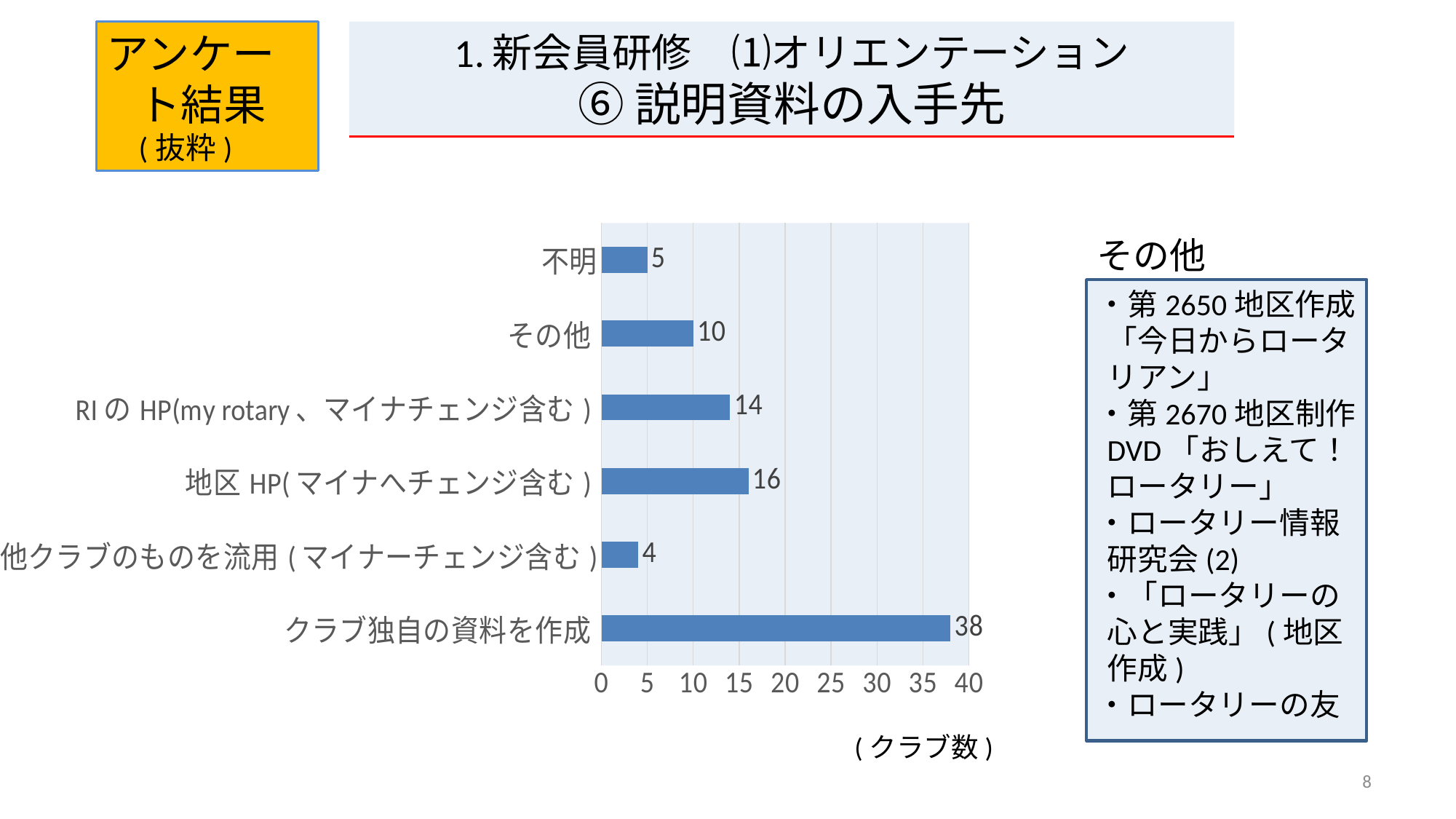

アンケート結果(抜粋)
# 1.新会員研修　⑴オリエンテーション ⑥ 説明資料の入手先

### Chart

| Category | 資料の入手先 |
|---|---|
| クラブ独自の資料を作成  | 38.0 |
| 他クラブのものを流用(マイナーチェンジ含む) | 4.0 |
| 地区HP(マイナへチェンジ含む)  | 16.0 |
| RIのHP(my rotary、マイナチェンジ含む)  | 14.0 |
|  その他  | 10.0 |
|  不明 | 5.0 |
その他
・第2650地区作成「今日からロータリアン」
・第2670地区制作DVD「おしえて！ロータリー」
・ロータリー情報研究会(2)
・「ロータリーの心と実践」(地区作成)
・ロータリーの友

(クラブ数)
8